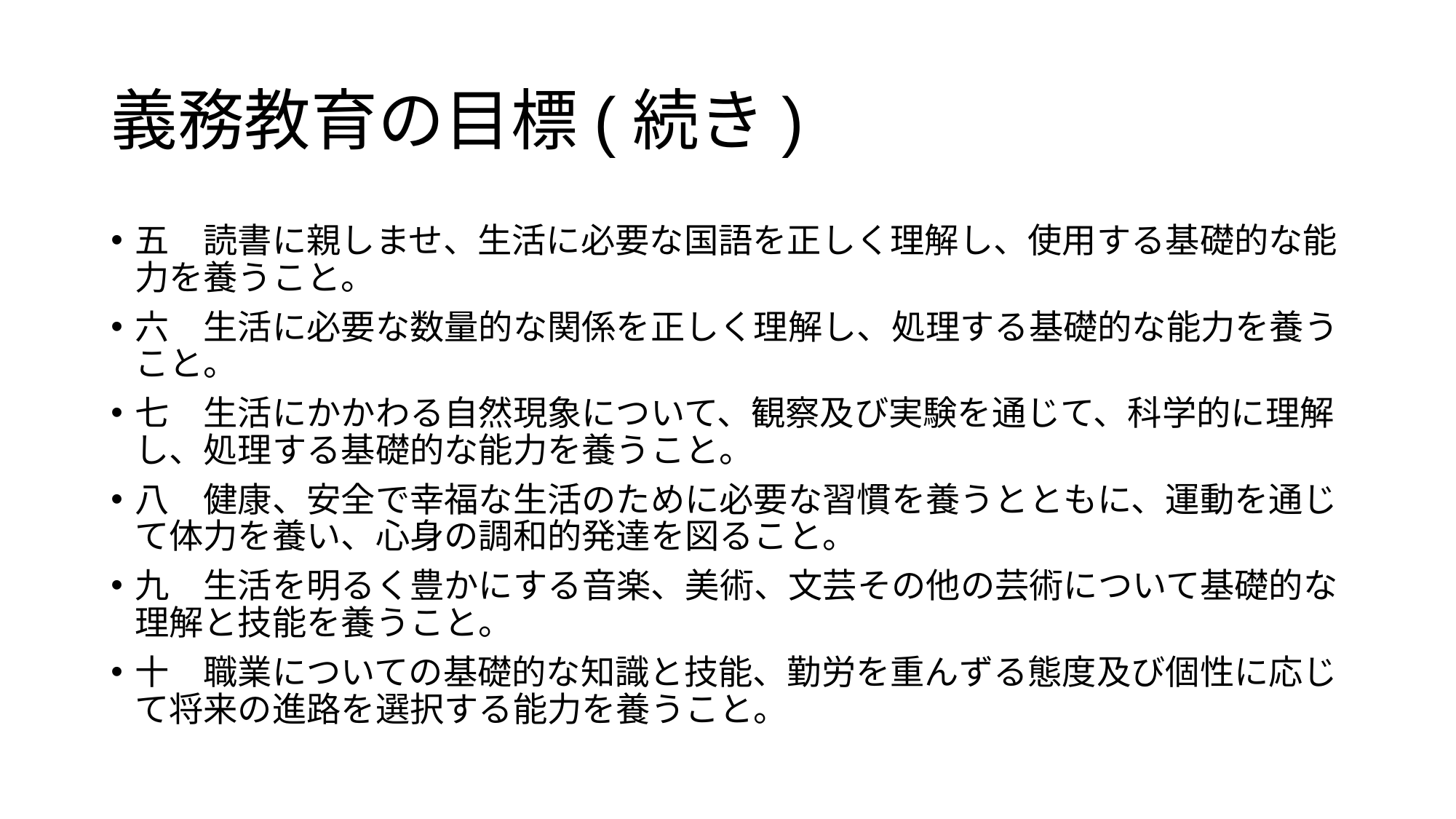

# 義務教育の目標(続き)
五　読書に親しませ、生活に必要な国語を正しく理解し、使用する基礎的な能力を養うこと。
六　生活に必要な数量的な関係を正しく理解し、処理する基礎的な能力を養うこと。
七　生活にかかわる自然現象について、観察及び実験を通じて、科学的に理解し、処理する基礎的な能力を養うこと。
八　健康、安全で幸福な生活のために必要な習慣を養うとともに、運動を通じて体力を養い、心身の調和的発達を図ること。
九　生活を明るく豊かにする音楽、美術、文芸その他の芸術について基礎的な理解と技能を養うこと。
十　職業についての基礎的な知識と技能、勤労を重んずる態度及び個性に応じて将来の進路を選択する能力を養うこと。